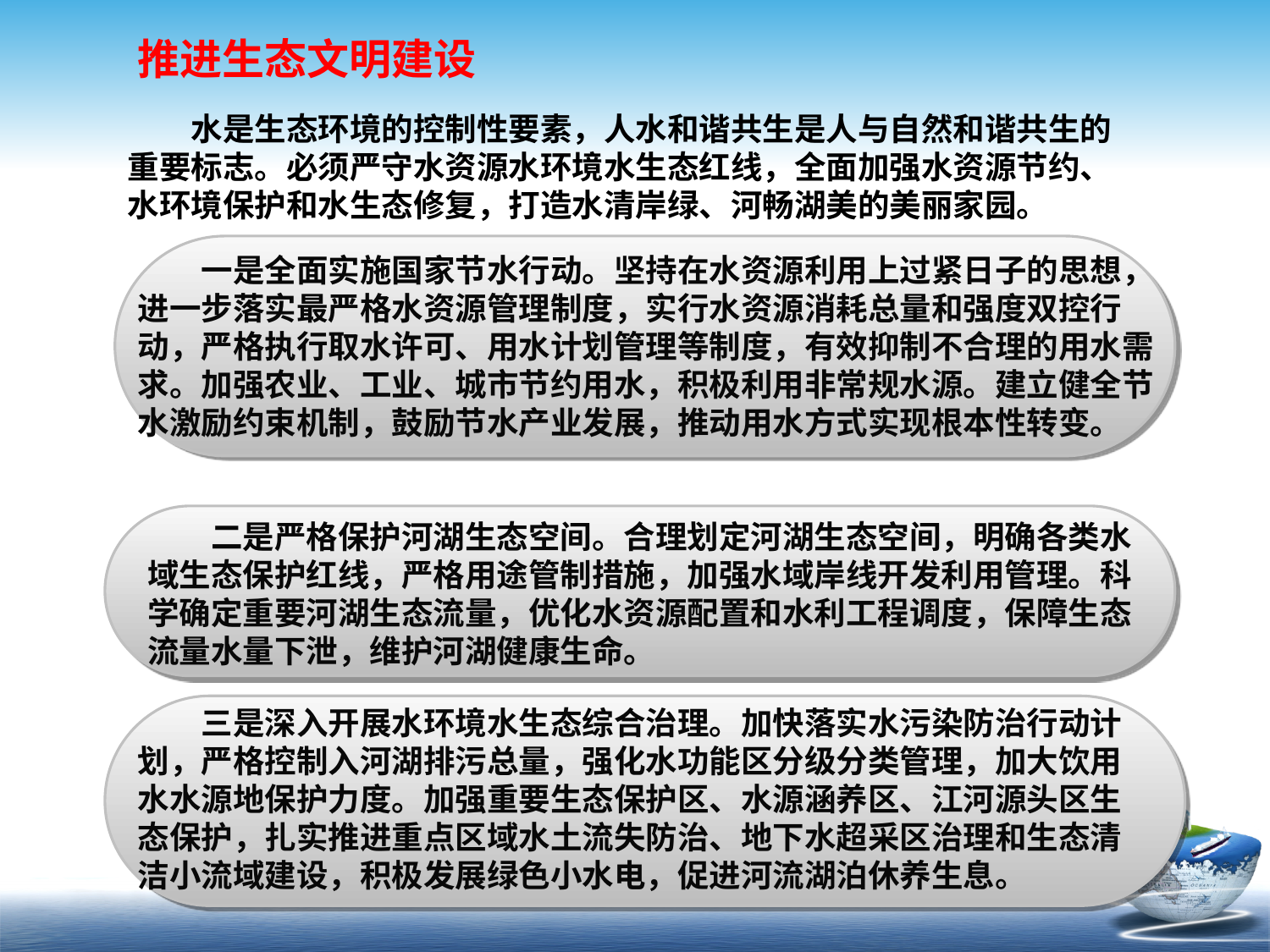

推进生态文明建设
# 水是生态环境的控制性要素，人水和谐共生是人与自然和谐共生的重要标志。必须严守水资源水环境水生态红线，全面加强水资源节约、水环境保护和水生态修复，打造水清岸绿、河畅湖美的美丽家园。

一是全面实施国家节水行动。坚持在水资源利用上过紧日子的思想，进一步落实最严格水资源管理制度，实行水资源消耗总量和强度双控行动，严格执行取水许可、用水计划管理等制度，有效抑制不合理的用水需求。加强农业、工业、城市节约用水，积极利用非常规水源。建立健全节水激励约束机制，鼓励节水产业发展，推动用水方式实现根本性转变。

二是严格保护河湖生态空间。合理划定河湖生态空间，明确各类水域生态保护红线，严格用途管制措施，加强水域岸线开发利用管理。科学确定重要河湖生态流量，优化水资源配置和水利工程调度，保障生态流量水量下泄，维护河湖健康生命。

三是深入开展水环境水生态综合治理。加快落实水污染防治行动计划，严格控制入河湖排污总量，强化水功能区分级分类管理，加大饮用水水源地保护力度。加强重要生态保护区、水源涵养区、江河源头区生态保护，扎实推进重点区域水土流失防治、地下水超采区治理和生态清洁小流域建设，积极发展绿色小水电，促进河流湖泊休养生息。